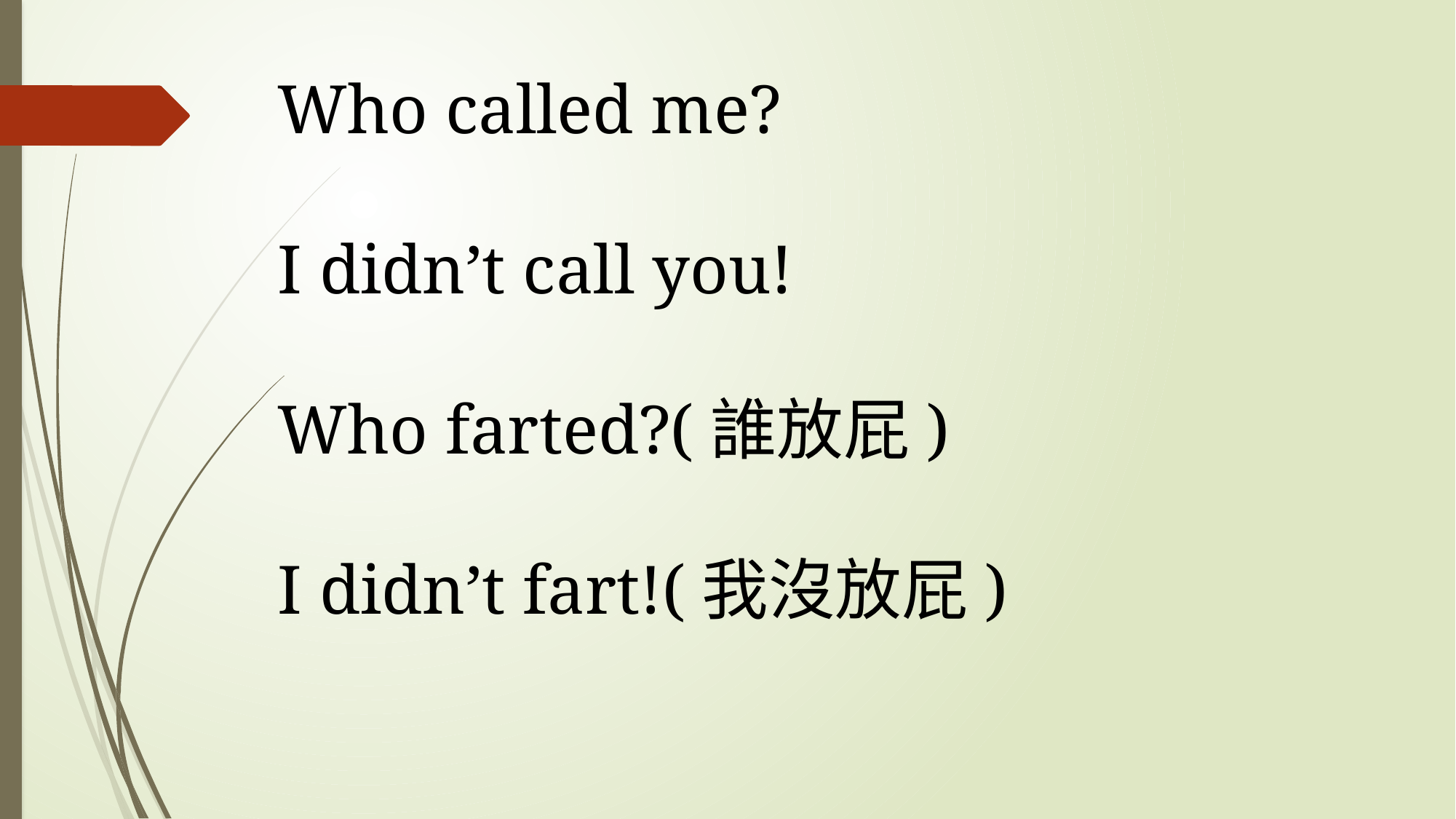

Who called me?
I didn’t call you!

Who farted?(誰放屁)
I didn’t fart!(我沒放屁)